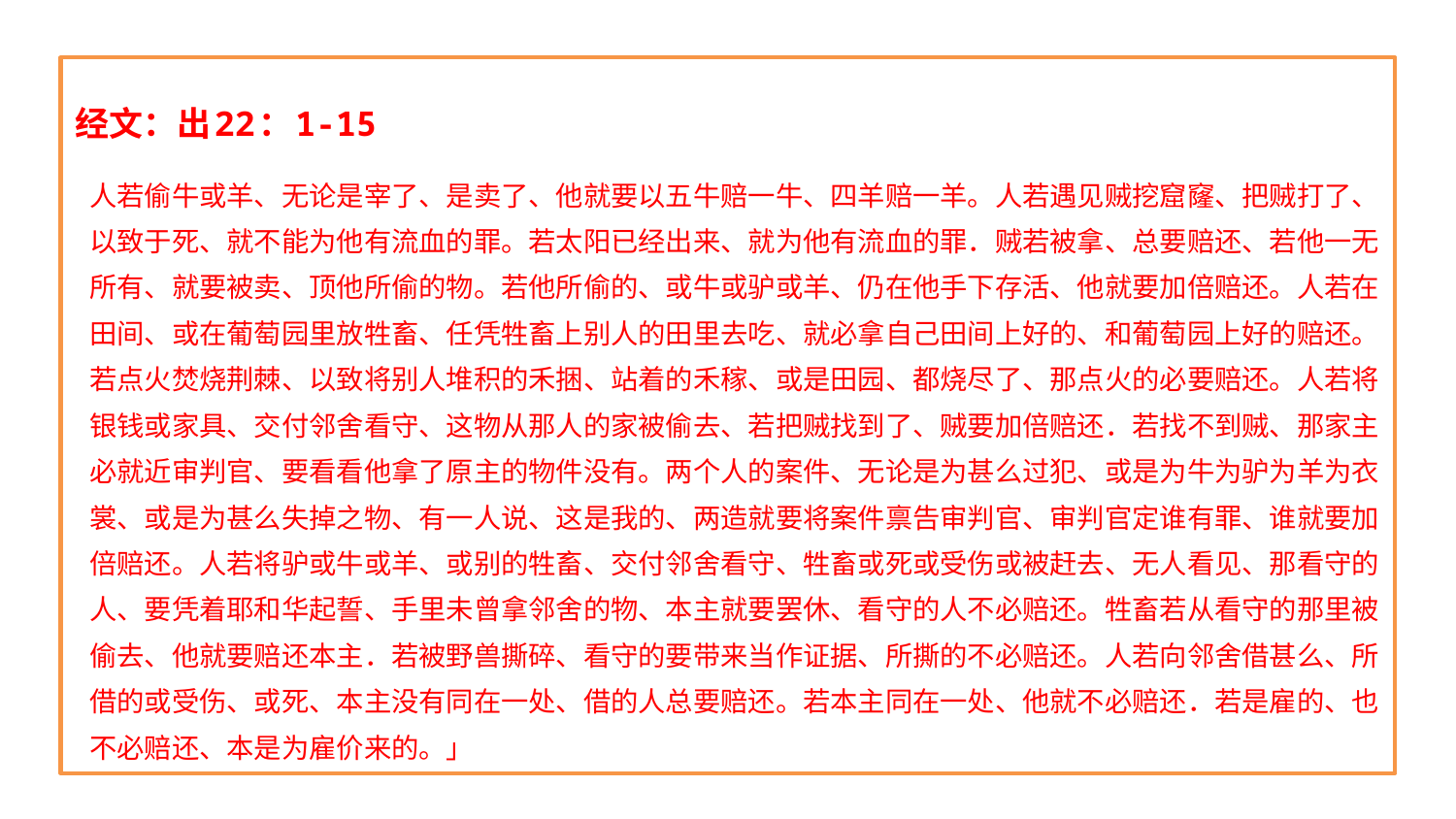

经文：出22：1-15

人若偷牛或羊、无论是宰了、是卖了、他就要以五牛赔一牛、四羊赔一羊。人若遇见贼挖窟窿、把贼打了、以致于死、就不能为他有流血的罪。若太阳已经出来、就为他有流血的罪．贼若被拿、总要赔还、若他一无所有、就要被卖、顶他所偷的物。若他所偷的、或牛或驴或羊、仍在他手下存活、他就要加倍赔还。人若在田间、或在葡萄园里放牲畜、任凭牲畜上别人的田里去吃、就必拿自己田间上好的、和葡萄园上好的赔还。若点火焚烧荆棘、以致将别人堆积的禾捆、站着的禾稼、或是田园、都烧尽了、那点火的必要赔还。人若将银钱或家具、交付邻舍看守、这物从那人的家被偷去、若把贼找到了、贼要加倍赔还．若找不到贼、那家主必就近审判官、要看看他拿了原主的物件没有。两个人的案件、无论是为甚么过犯、或是为牛为驴为羊为衣裳、或是为甚么失掉之物、有一人说、这是我的、两造就要将案件禀告审判官、审判官定谁有罪、谁就要加倍赔还。人若将驴或牛或羊、或别的牲畜、交付邻舍看守、牲畜或死或受伤或被赶去、无人看见、那看守的人、要凭着耶和华起誓、手里未曾拿邻舍的物、本主就要罢休、看守的人不必赔还。牲畜若从看守的那里被偷去、他就要赔还本主．若被野兽撕碎、看守的要带来当作证据、所撕的不必赔还。人若向邻舍借甚么、所借的或受伤、或死、本主没有同在一处、借的人总要赔还。若本主同在一处、他就不必赔还．若是雇的、也不必赔还、本是为雇价来的。」